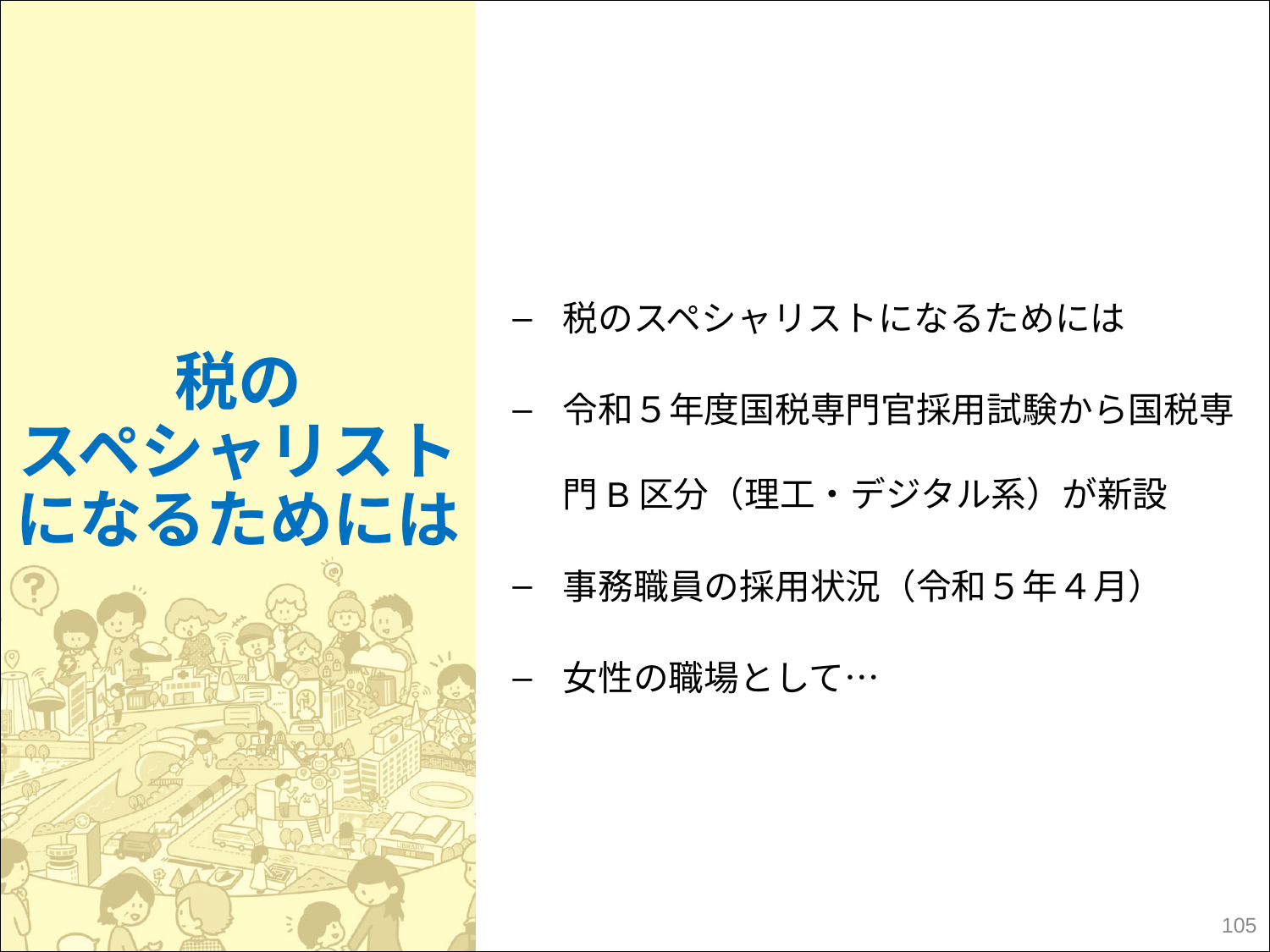

税の
スペシャリストになるためには
税のスペシャリストになるためには
令和５年度国税専門官採用試験から国税専門B区分（理工・デジタル系）が新設
事務職員の採用状況（令和５年４月）
女性の職場として…
105